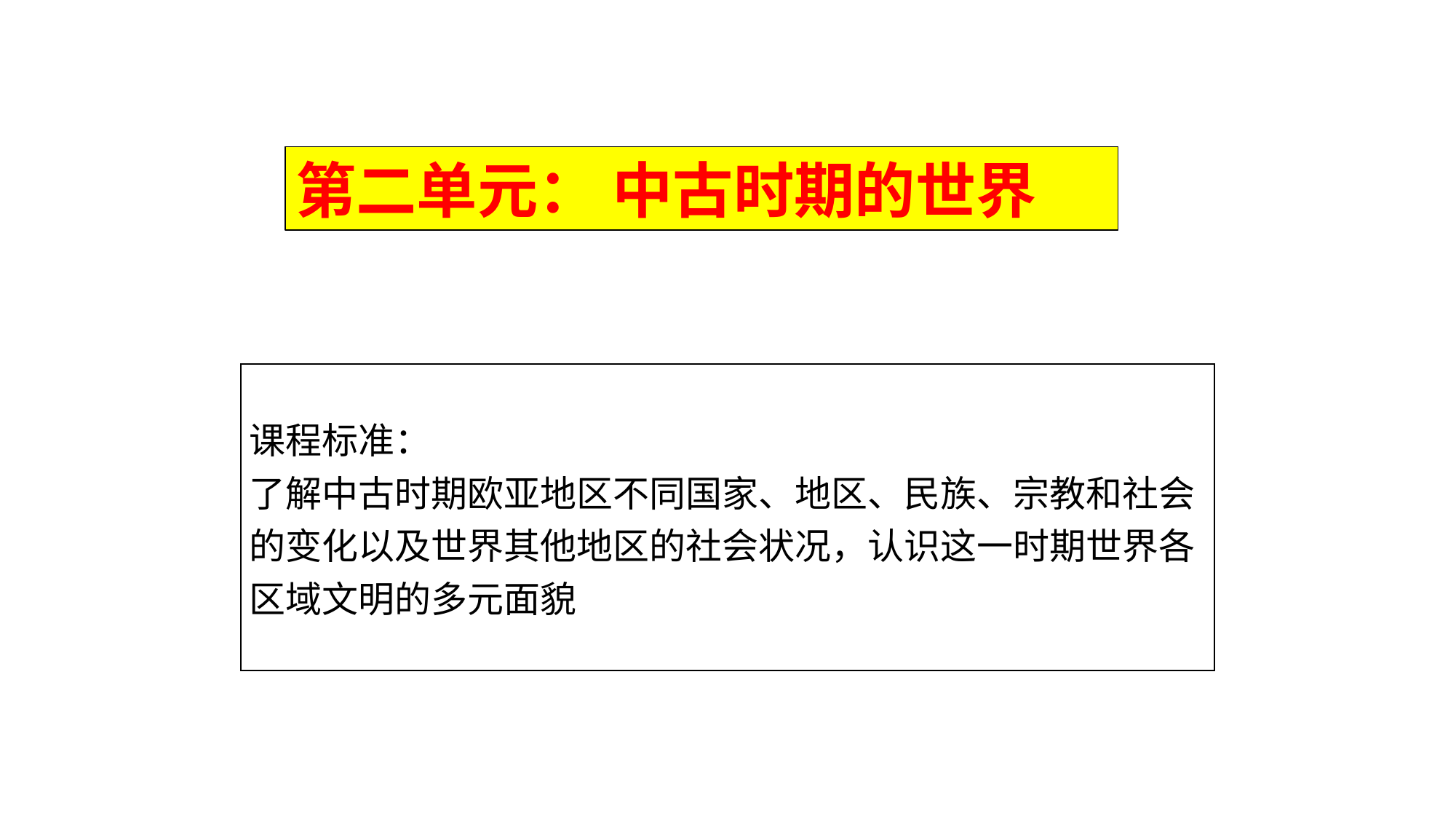

第二单元： 中古时期的世界
| 课程标准： 了解中古时期欧亚地区不同国家、地区、民族、宗教和社会的变化以及世界其他地区的社会状况，认识这一时期世界各区域文明的多元面貌 |
| --- |